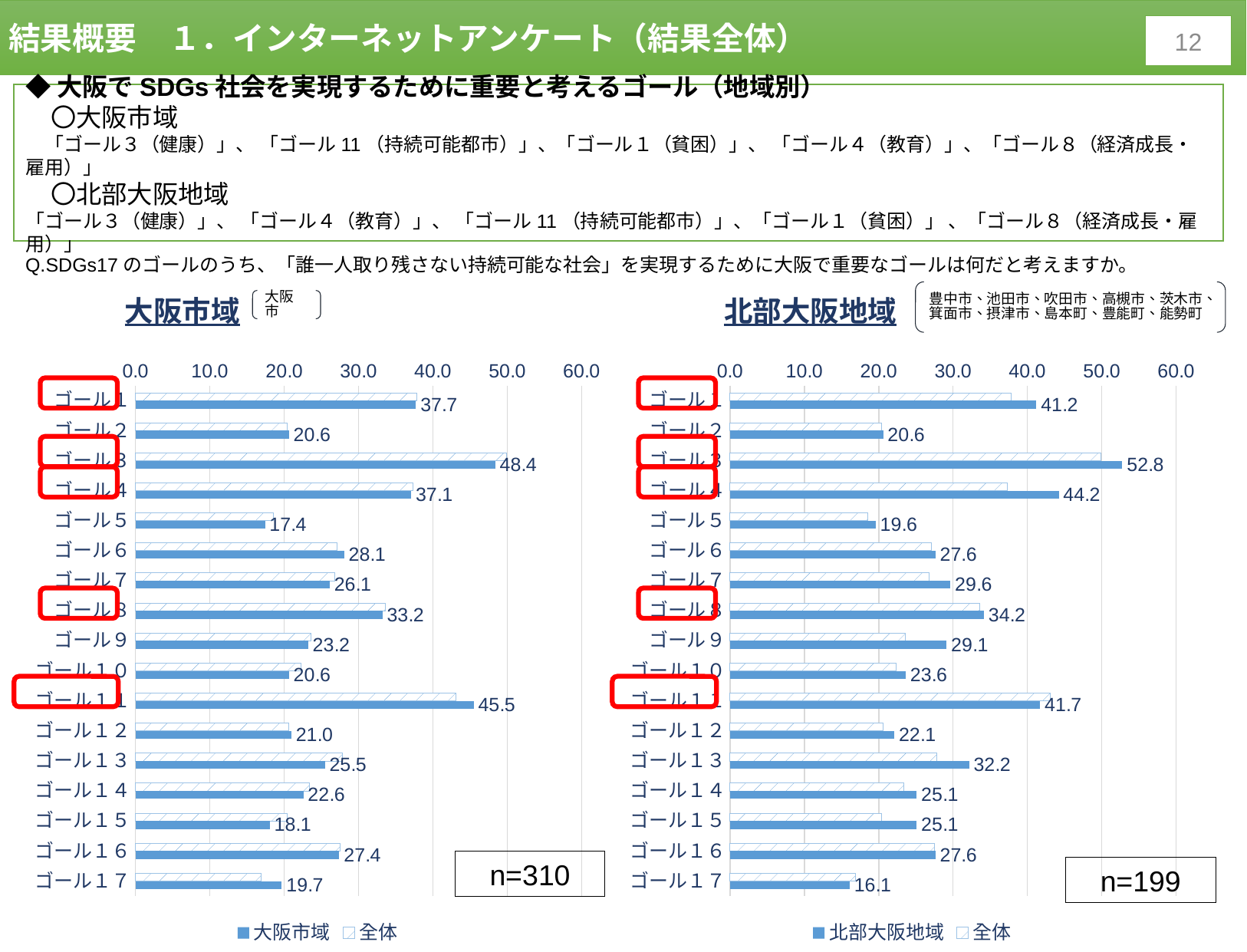

結果概要　１．インターネットアンケート（結果全体）
12
◆大阪でSDGs社会を実現するために重要と考えるゴール（地域別）
　〇大阪市域
　「ゴール３（健康）」、 「ゴール11（持続可能都市）」、「ゴール１（貧困）」、 「ゴール４（教育）」、「ゴール８（経済成長・雇用）」
　〇北部大阪地域
「ゴール３（健康）」、 「ゴール４（教育）」、 「ゴール11（持続可能都市）」、「ゴール１（貧困）」 、「ゴール８（経済成長・雇用）」
Q.SDGs17のゴールのうち、「誰一人取り残さない持続可能な社会」を実現するために大阪で重要なゴールは何だと考えますか。

### Chart: 大阪市域

| Category | 全体 | 大阪市域 |
|---|---|---|
| ゴール１ | 37.8 | 37.741935483871 |
| ゴール２ | 20.4 | 20.645161290323 |
| ゴール３ | 49.9 | 48.387096774194 |
| ゴール４ | 37.3 | 37.096774193548 |
| ゴール５ | 18.5 | 17.41935483871 |
| ゴール６ | 27.1 | 28.064516129032 |
| ゴール７ | 26.8 | 26.129032258065 |
| ゴール８ | 33.6 | 33.225806451613 |
| ゴール９ | 23.6 | 23.225806451613 |
| ゴール１０ | 22.3 | 20.645161290323 |
| ゴール１１ | 43.1 | 45.483870967742 |
| ゴール１２ | 20.6 | 20.967741935484 |
| ゴール１３ | 27.8 | 25.483870967742 |
| ゴール１４ | 23.4 | 22.58064516129 |
| ゴール１５ | 20.4 | 18.064516129032 |
| ゴール１６ | 27.5 | 27.41935483871 |
| ゴール１７ | 16.9 | 19.677419354839 |

### Chart: 北部大阪地域

| Category | 全体 | 北部大阪地域 |
|---|---|---|
| ゴール１ | 37.8 | 41.206030150754 |
| ゴール２ | 20.4 | 20.603015075377 |
| ゴール３ | 49.9 | 52.763819095477 |
| ゴール４ | 37.3 | 44.221105527638 |
| ゴール５ | 18.5 | 19.597989949749 |
| ゴール６ | 27.1 | 27.638190954774 |
| ゴール７ | 26.8 | 29.64824120603 |
| ゴール８ | 33.6 | 34.170854271357 |
| ゴール９ | 23.6 | 29.145728643216 |
| ゴール１０ | 22.3 | 23.618090452261 |
| ゴール１１ | 43.1 | 41.708542713568 |
| ゴール１２ | 20.6 | 22.110552763819 |
| ゴール１３ | 27.8 | 32.1608040201 |
| ゴール１４ | 23.4 | 25.125628140704 |
| ゴール１５ | 20.4 | 25.125628140704 |
| ゴール１６ | 27.5 | 27.638190954774 |
| ゴール１７ | 16.9 | 16.08040201005 |
豊中市、池田市、吹田市、高槻市、茨木市、
箕面市、摂津市、島本町、豊能町、能勢町
大阪市

n=310
n=199